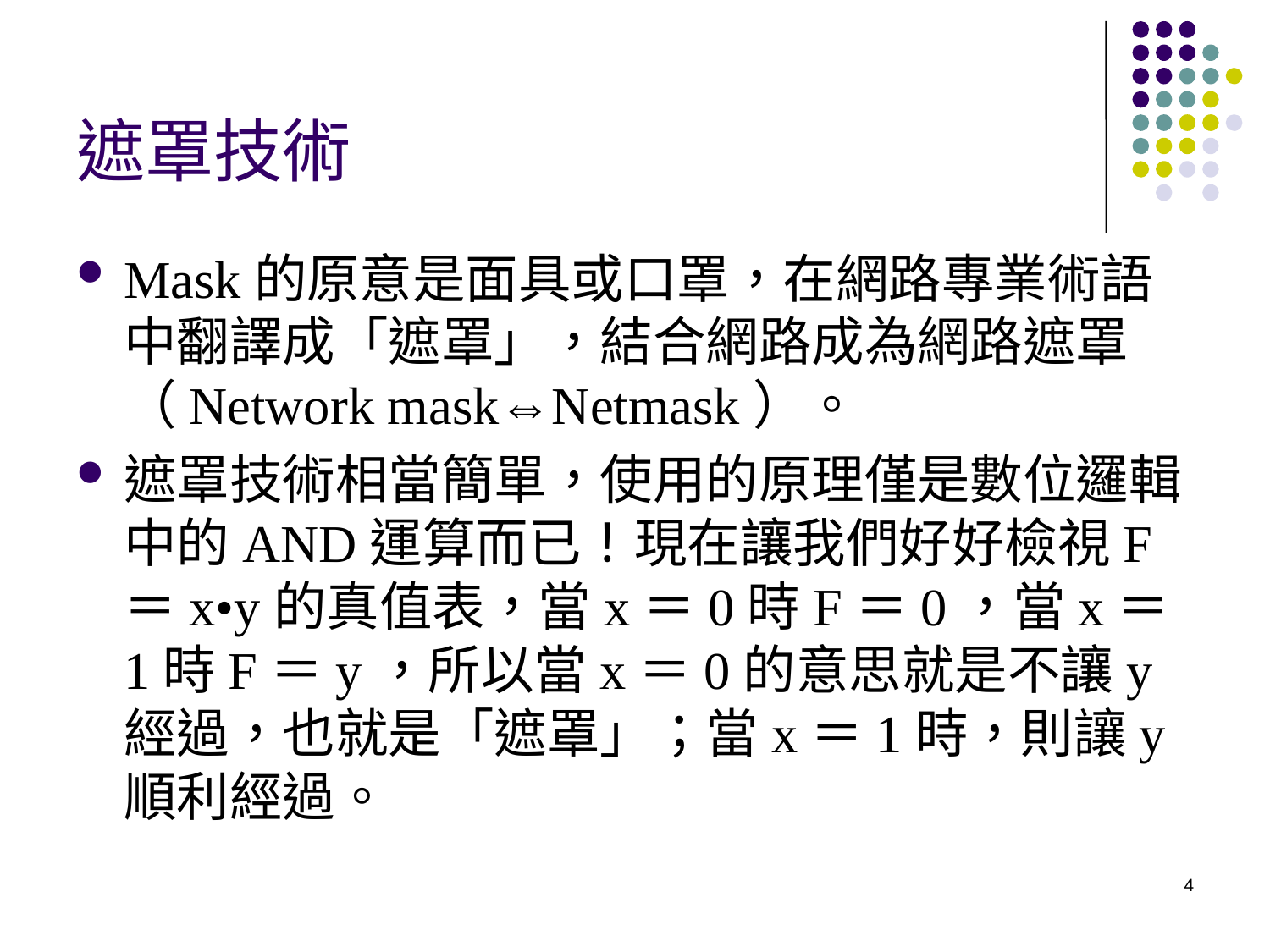

# 遮罩技術
Mask的原意是面具或口罩，在網路專業術語中翻譯成「遮罩」，結合網路成為網路遮罩（Network mask⇔Netmask）。
遮罩技術相當簡單，使用的原理僅是數位邏輯中的AND運算而已！現在讓我們好好檢視F＝x•y的真值表，當x＝0時F＝0，當x＝1時F＝y，所以當x＝0的意思就是不讓y經過，也就是「遮罩」；當x＝1時，則讓y順利經過。
4